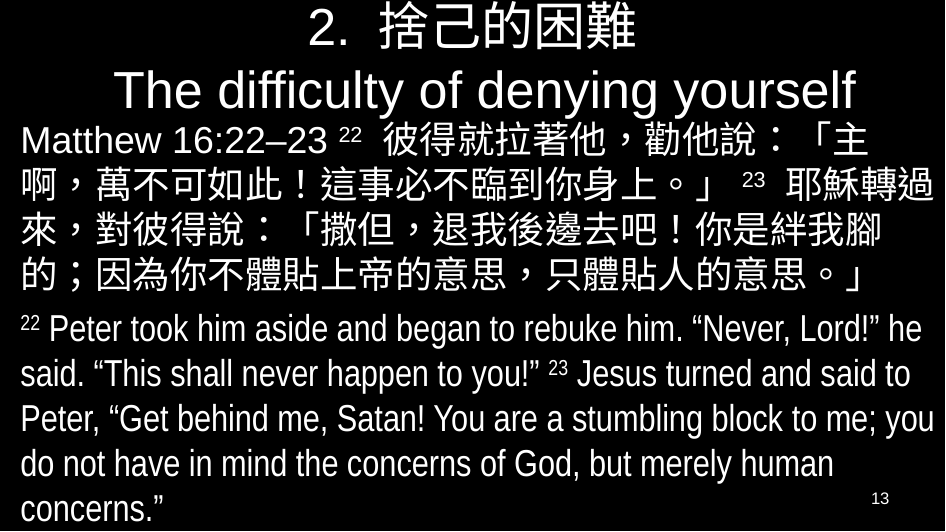

# 2. 捨己的困難 The difficulty of denying yourself
Matthew 16:22–23 22 彼得就拉著他，勸他說：「主啊，萬不可如此！這事必不臨到你身上。」23 耶穌轉過來，對彼得說：「撒但，退我後邊去吧！你是絆我腳的；因為你不體貼上帝的意思，只體貼人的意思。」
22 Peter took him aside and began to rebuke him. “Never, Lord!” he said. “This shall never happen to you!” 23 Jesus turned and said to Peter, “Get behind me, Satan! You are a stumbling block to me; you do not have in mind the concerns of God, but merely human concerns.”

13